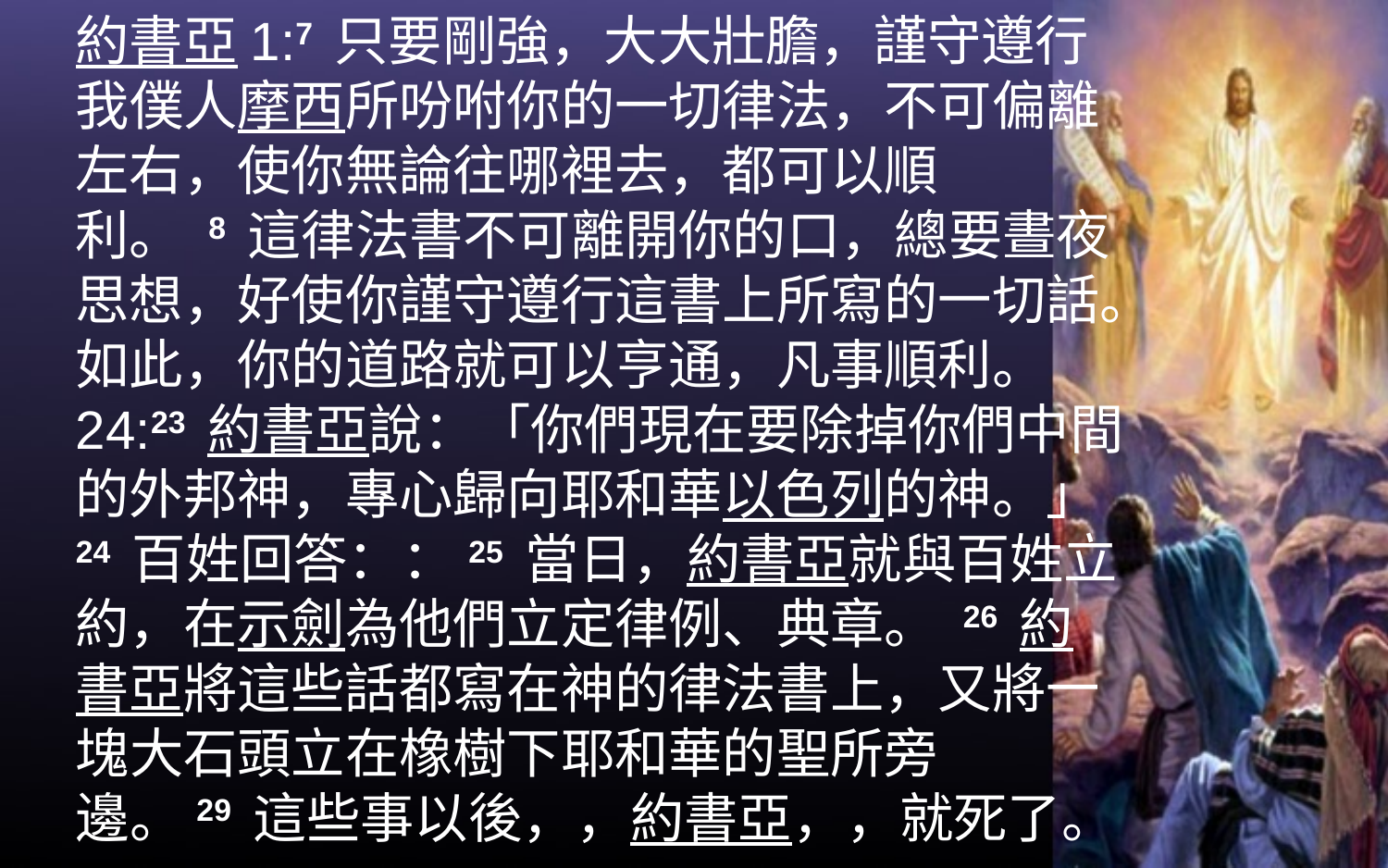

約書亞1:7 只要剛強，大大壯膽，謹守遵行我僕人摩西所吩咐你的一切律法，不可偏離左右，使你無論往哪裡去，都可以順利。 8 這律法書不可離開你的口，總要晝夜思想，好使你謹守遵行這書上所寫的一切話。如此，你的道路就可以亨通，凡事順利。
24:23 約書亞說：「你們現在要除掉你們中間的外邦神，專心歸向耶和華以色列的神。」 24 百姓回答：：25 當日，約書亞就與百姓立約，在示劍為他們立定律例、典章。 26 約書亞將這些話都寫在神的律法書上，又將一塊大石頭立在橡樹下耶和華的聖所旁邊。29 這些事以後，，約書亞，，就死了。